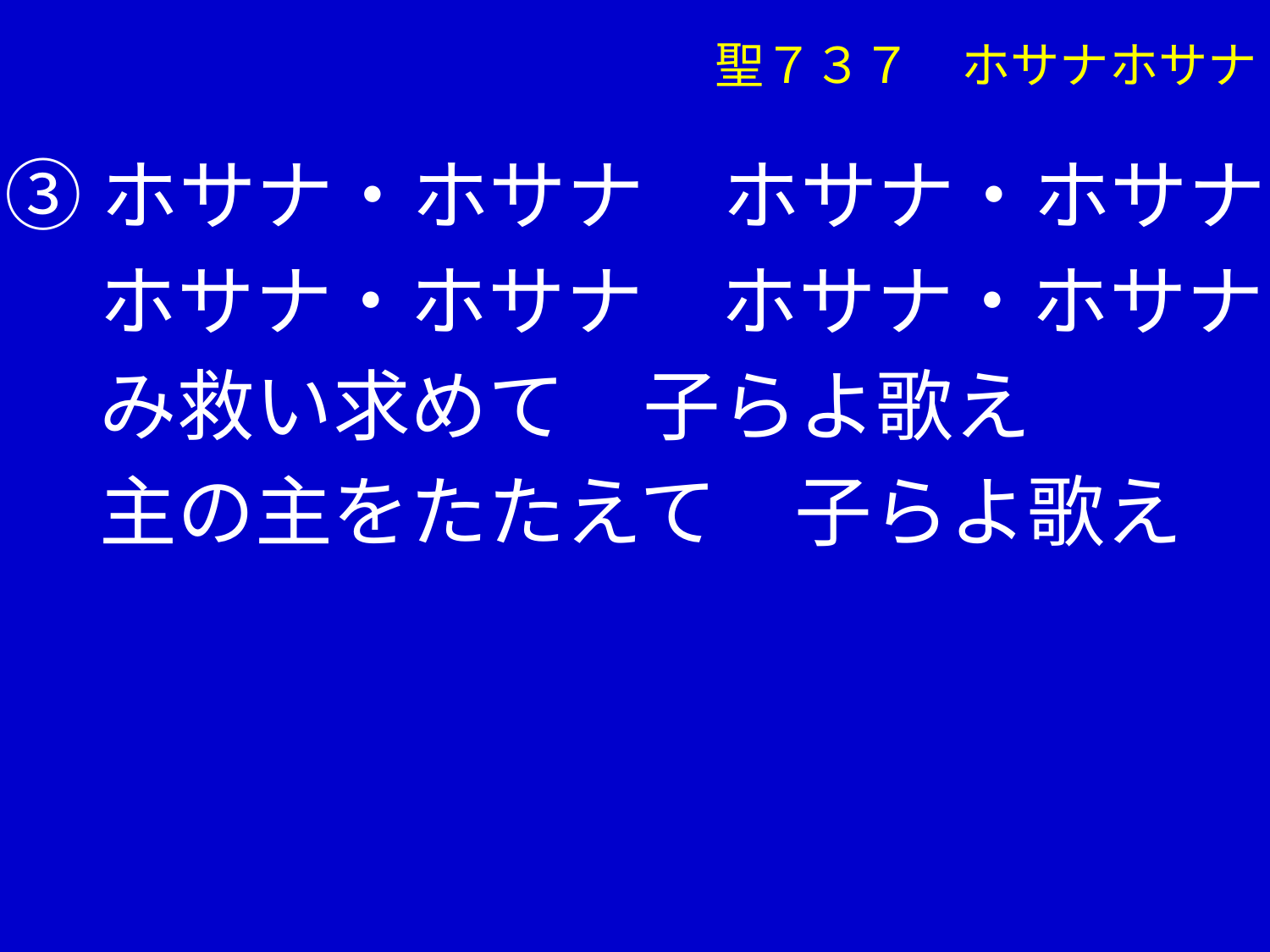

聖７３７　ホサナホサナ
③ホサナ・ホサナ　ホサナ・ホサナ
　 ホサナ・ホサナ　ホサナ・ホサナ
　 み救い求めて　子らよ歌え
　 主の主をたたえて　子らよ歌え